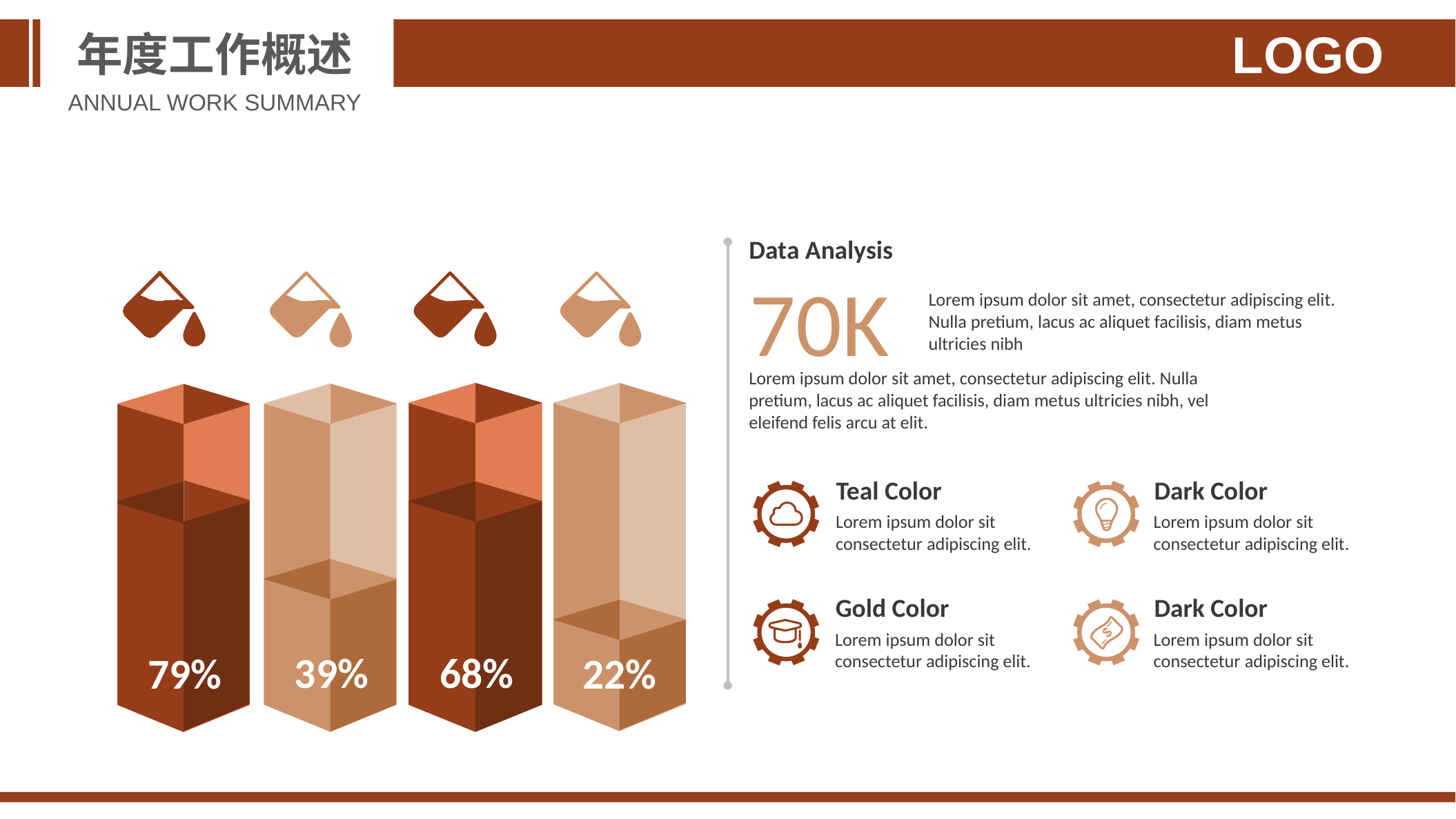

年度工作概述
LOGO
ANNUAL WORK SUMMARY
Data Analysis
70K

Lorem ipsum dolor sit amet, consectetur adipiscing elit. Nulla pretium, lacus ac aliquet facilisis, diam metus ultricies nibh
Lorem ipsum dolor sit amet, consectetur adipiscing elit. Nulla pretium, lacus ac aliquet facilisis, diam metus ultricies nibh, vel eleifend felis arcu at elit.

68%

22%

79%

39%
Teal Color
Lorem ipsum dolor sit consectetur adipiscing elit.

Dark Color
Lorem ipsum dolor sit consectetur adipiscing elit.

Gold Color
Lorem ipsum dolor sit consectetur adipiscing elit.

Dark Color
Lorem ipsum dolor sit consectetur adipiscing elit.